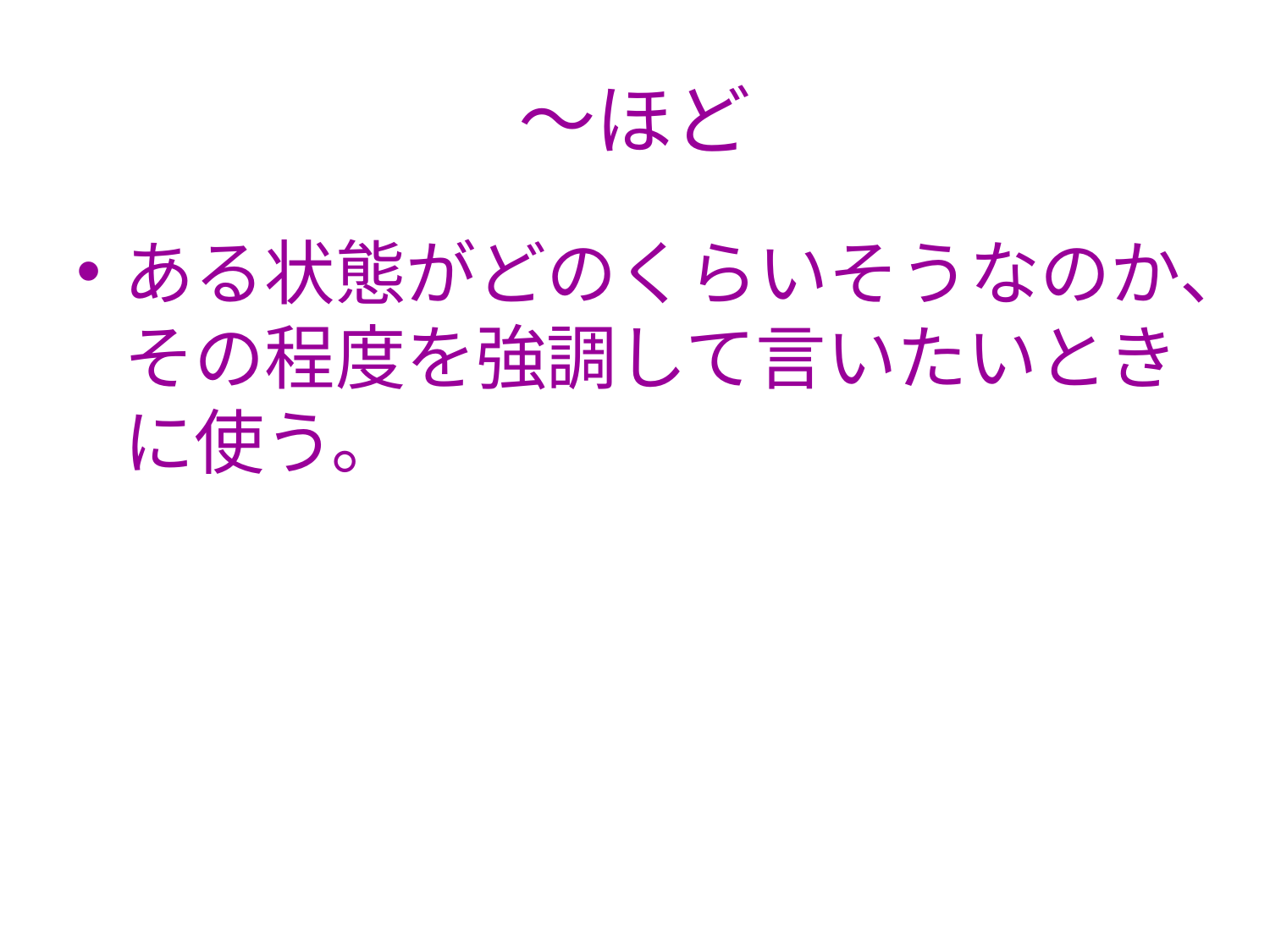

# ～ほど
ある状態がどのくらいそうなのか、その程度を強調して言いたいときに使う。